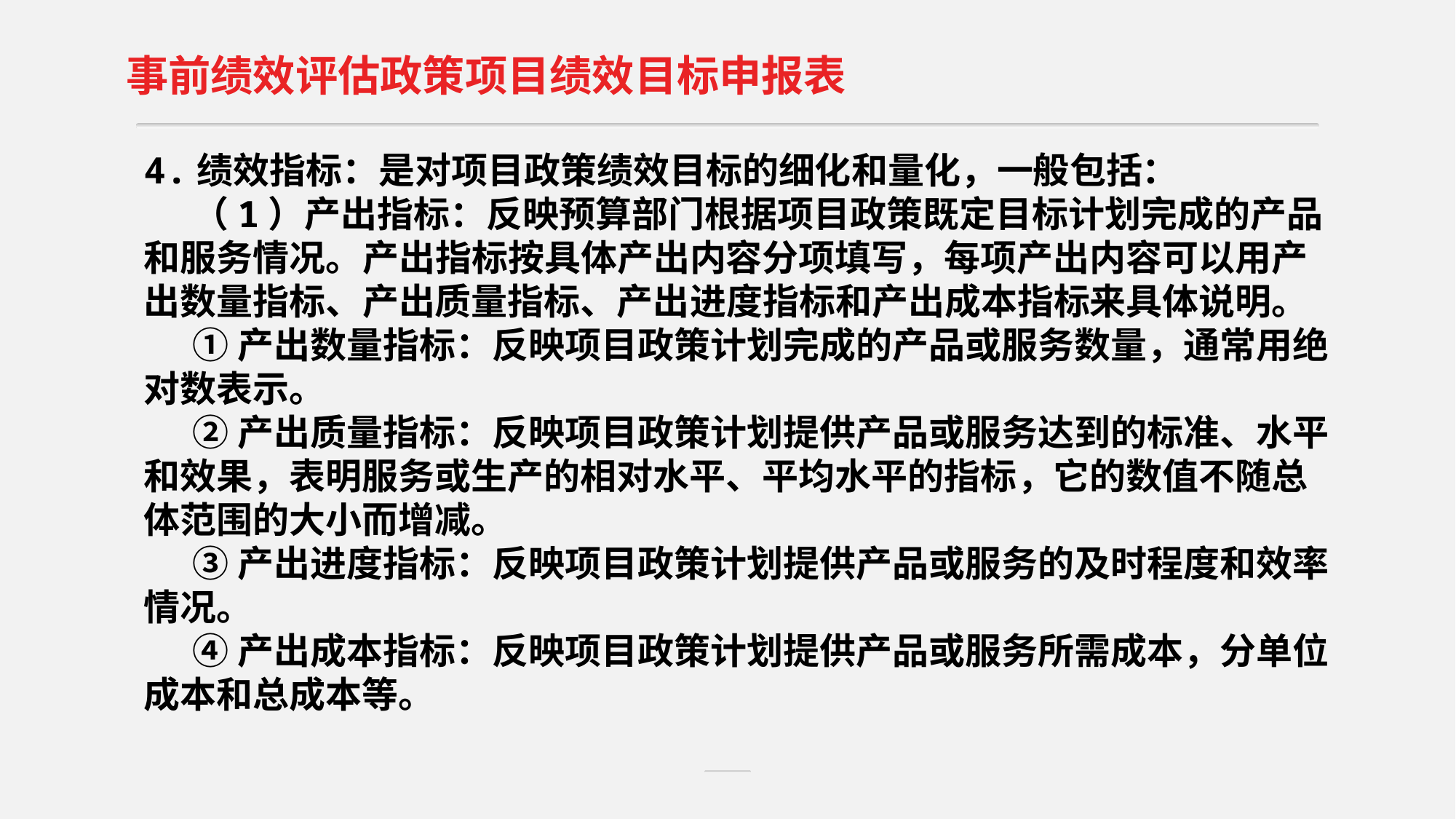

事前绩效评估政策项目绩效目标申报表
4.绩效指标：是对项目政策绩效目标的细化和量化，一般包括：（1）产出指标：反映预算部门根据项目政策既定目标计划完成的产品和服务情况。产出指标按具体产出内容分项填写，每项产出内容可以用产出数量指标、产出质量指标、产出进度指标和产出成本指标来具体说明。
①产出数量指标：反映项目政策计划完成的产品或服务数量，通常用绝对数表示。
②产出质量指标：反映项目政策计划提供产品或服务达到的标准、水平和效果，表明服务或生产的相对水平、平均水平的指标，它的数值不随总体范围的大小而增减。
③产出进度指标：反映项目政策计划提供产品或服务的及时程度和效率情况。
④产出成本指标：反映项目政策计划提供产品或服务所需成本，分单位成本和总成本等。

43